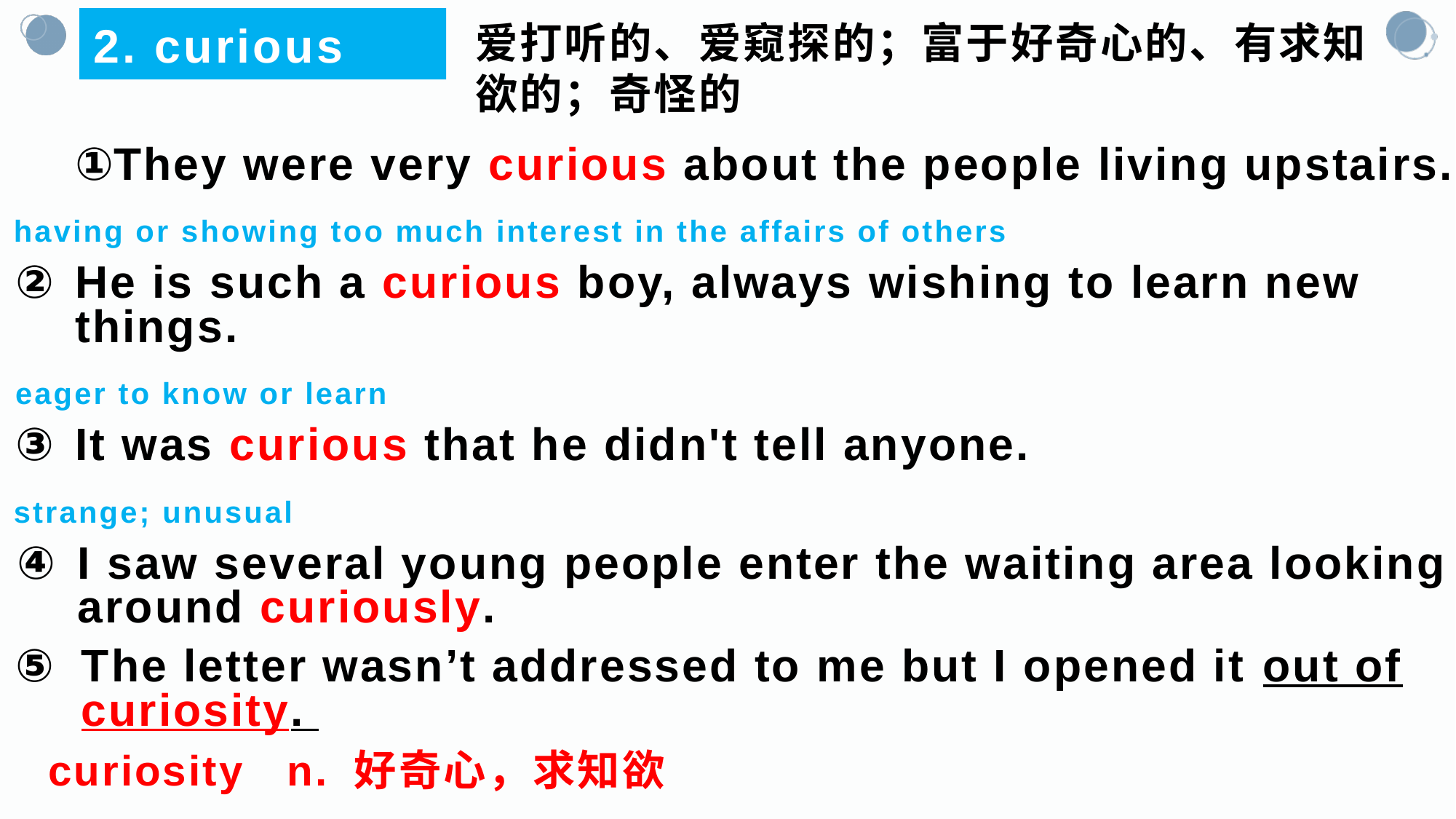

2. curious
爱打听的、爱窥探的；富于好奇心的、有求知欲的；奇怪的
They were very curious about the people living upstairs.
having or showing too much interest in the affairs of others
He is such a curious boy, always wishing to learn new things.
eager to know or learn
It was curious that he didn't tell anyone.
strange; unusual
I saw several young people enter the waiting area looking around curiously.
The letter wasn’t addressed to me but I opened it out of curiosity.
  curiosity   n. 好奇心，求知欲